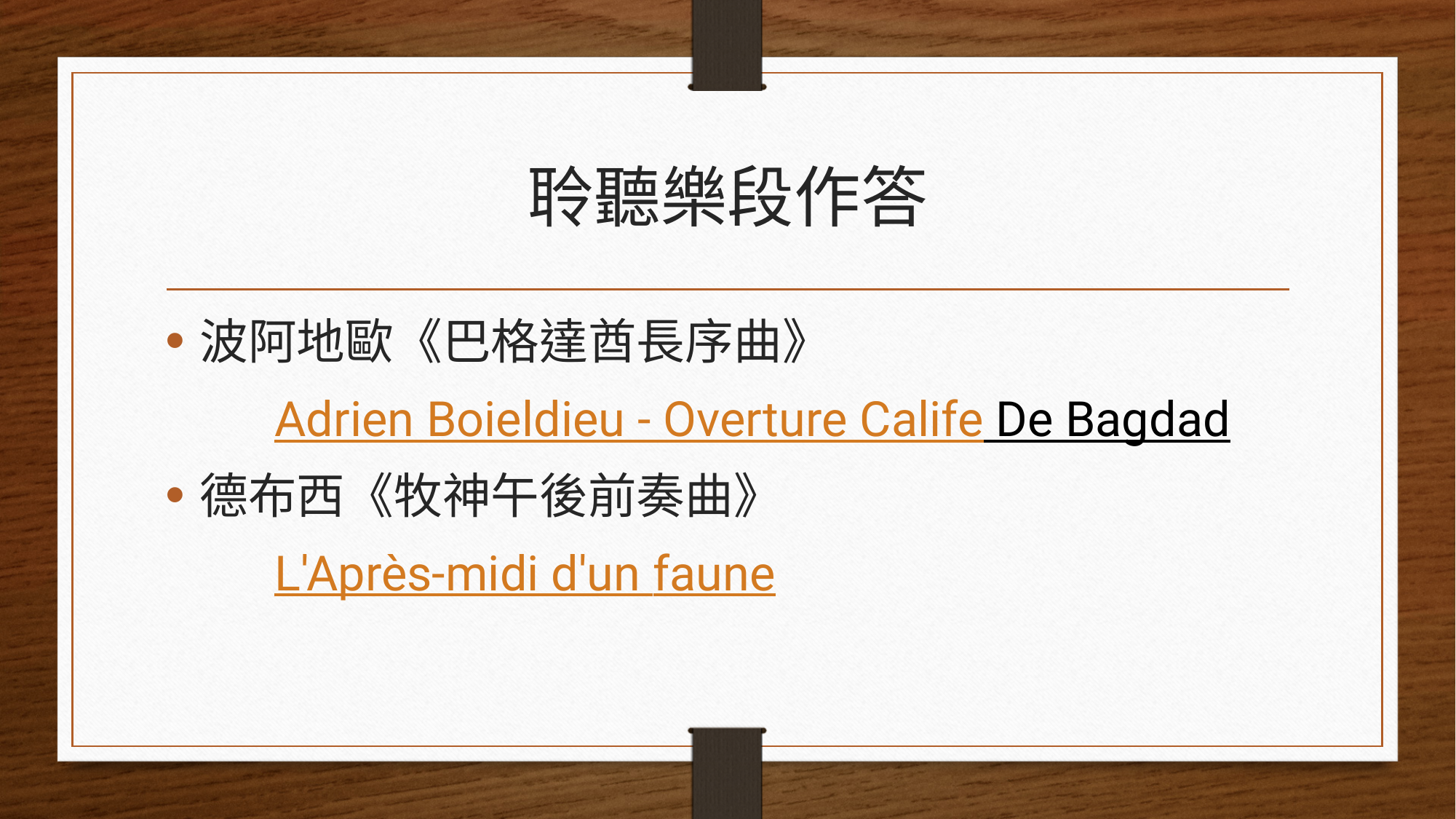

# 聆聽樂段作答
波阿地歐《巴格達酋長序曲》
	Adrien Boieldieu - Overture Calife De Bagdad
德布西《牧神午後前奏曲》
	L'Après-midi d'un faune